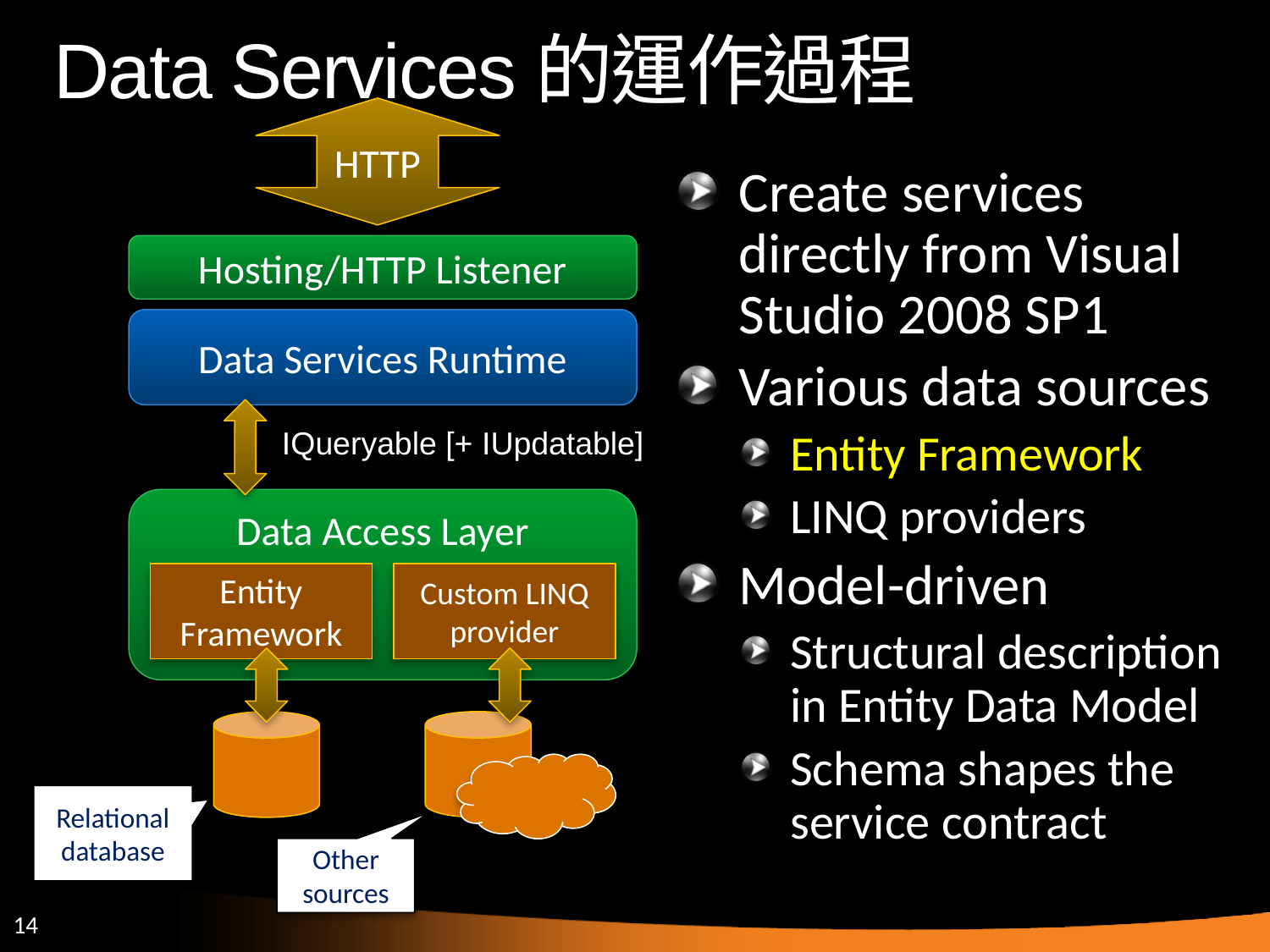

# Data Services的運作過程
HTTP
Hosting/HTTP Listener
Data Services Runtime

IQueryable [+ IUpdatable]
Data Access Layer
Entity Framework
Custom LINQ provider

Relational database
Other sources
Create services directly from Visual Studio 2008 SP1
Various data sources
Entity Framework
LINQ providers
Model-driven
Structural description in Entity Data Model
Schema shapes the service contract